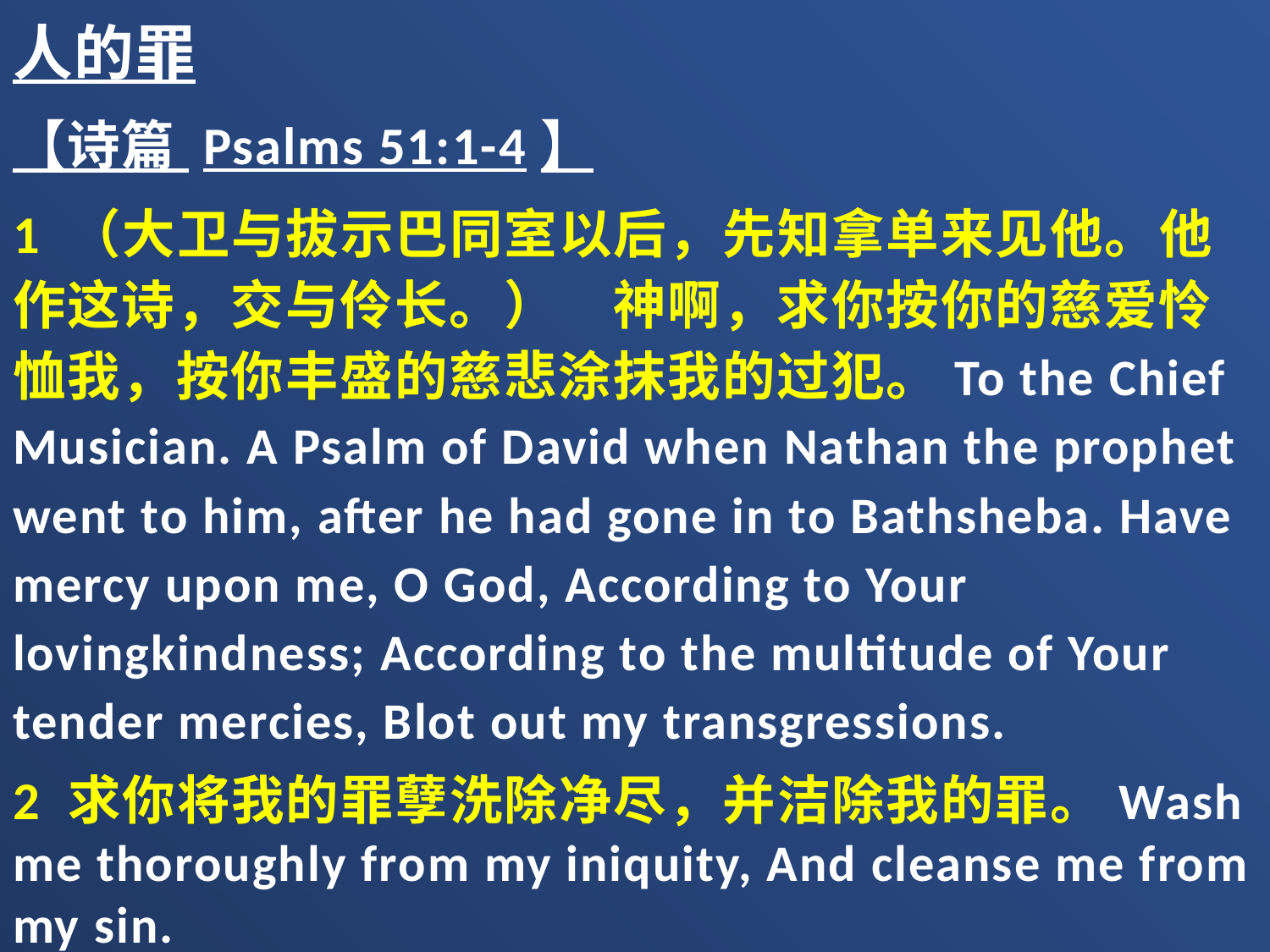

人的罪
【诗篇 Psalms 51:1-4】
1 （大卫与拔示巴同室以后，先知拿单来见他。他作这诗，交与伶长。）　神啊，求你按你的慈爱怜恤我，按你丰盛的慈悲涂抹我的过犯。To the Chief Musician. A Psalm of David when Nathan the prophet went to him, after he had gone in to Bathsheba. Have mercy upon me, O God, According to Your lovingkindness; According to the multitude of Your tender mercies, Blot out my transgressions.
2 求你将我的罪孽洗除净尽，并洁除我的罪。Wash me thoroughly from my iniquity, And cleanse me from my sin.